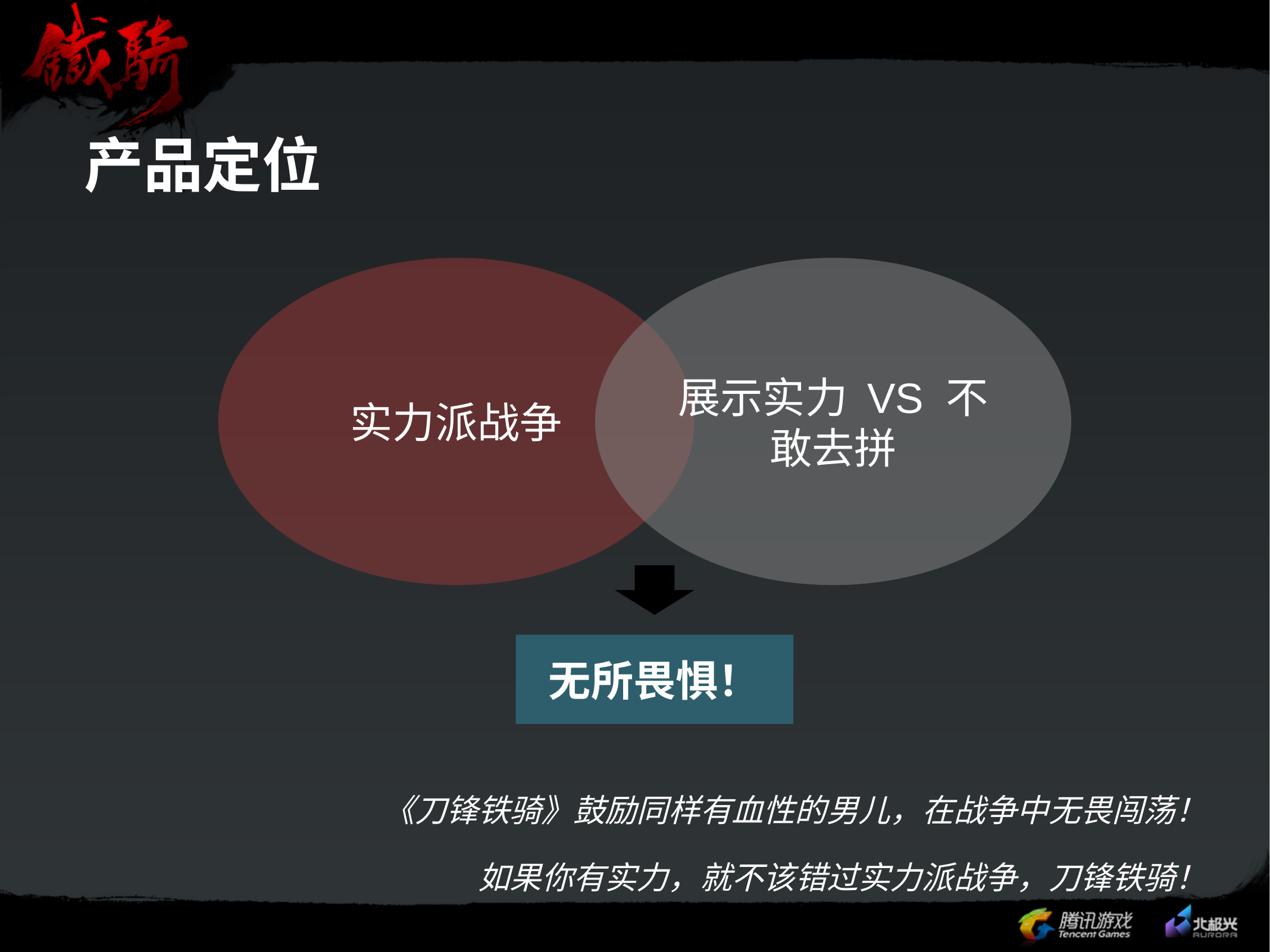

# 产品定位
实力派战争
展示实力 VS 不敢去拼

无所畏惧！
《刀锋铁骑》鼓励同样有血性的男儿，在战争中无畏闯荡！
如果你有实力，就不该错过实力派战争，刀锋铁骑！